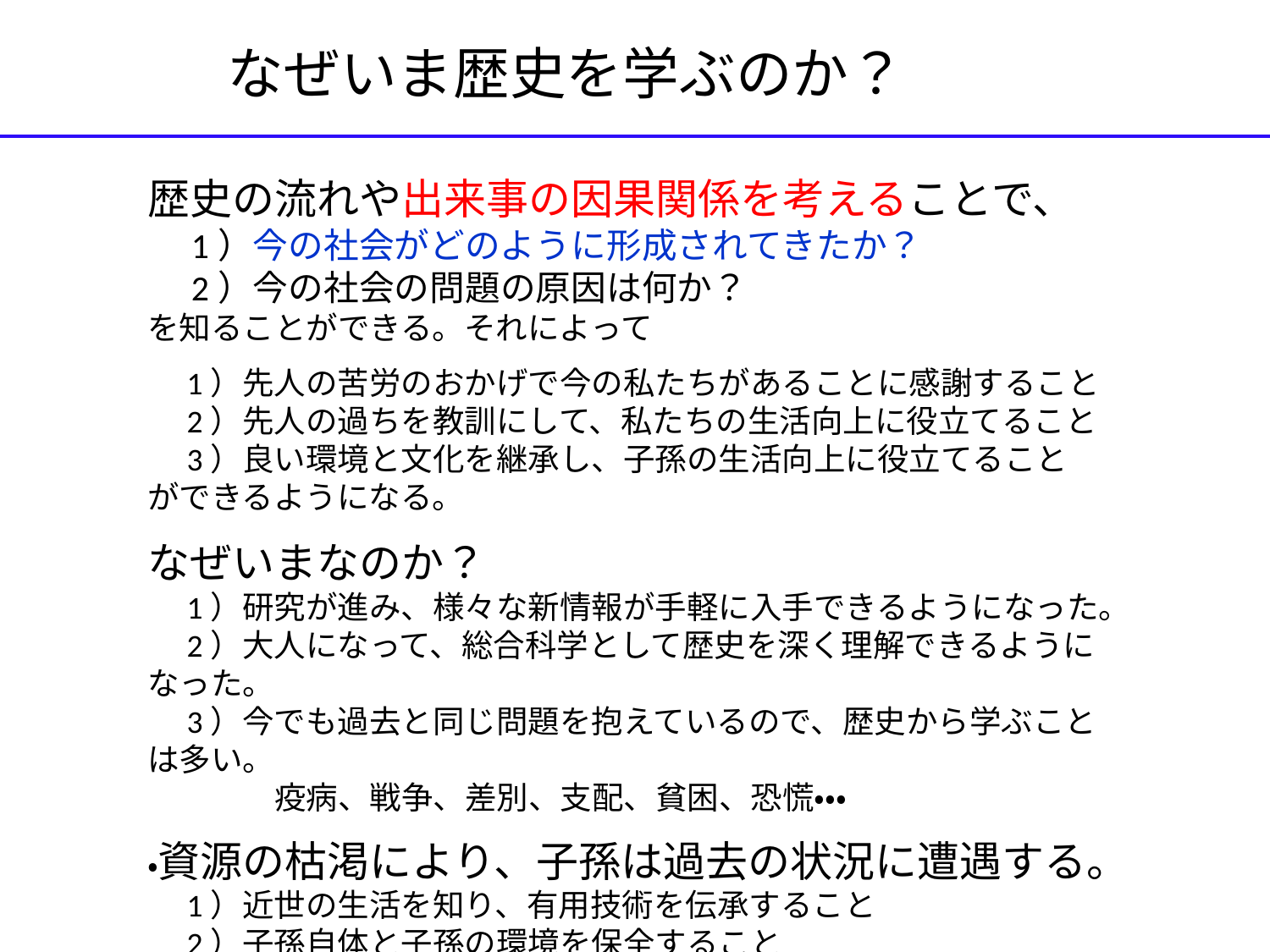

なぜいま歴史を学ぶのか？
歴史の流れや出来事の因果関係を考えることで、
　1）今の社会がどのように形成されてきたか？
　2）今の社会の問題の原因は何か？
を知ることができる。それによって

　1）先人の苦労のおかげで今の私たちがあることに感謝すること
　2）先人の過ちを教訓にして、私たちの生活向上に役立てること
　3）良い環境と文化を継承し、子孫の生活向上に役立てること
ができるようになる。

なぜいまなのか？
　1）研究が進み、様々な新情報が手軽に入手できるようになった。
　2）大人になって、総合科学として歴史を深く理解できるようになった。
　3）今でも過去と同じ問題を抱えているので、歴史から学ぶことは多い。
　　　　疫病、戦争、差別、支配、貧困、恐慌・・・

・資源の枯渇により、子孫は過去の状況に遭遇する。
　1）近世の生活を知り、有用技術を伝承すること
　2）子孫自体と子孫の環境を保全すること